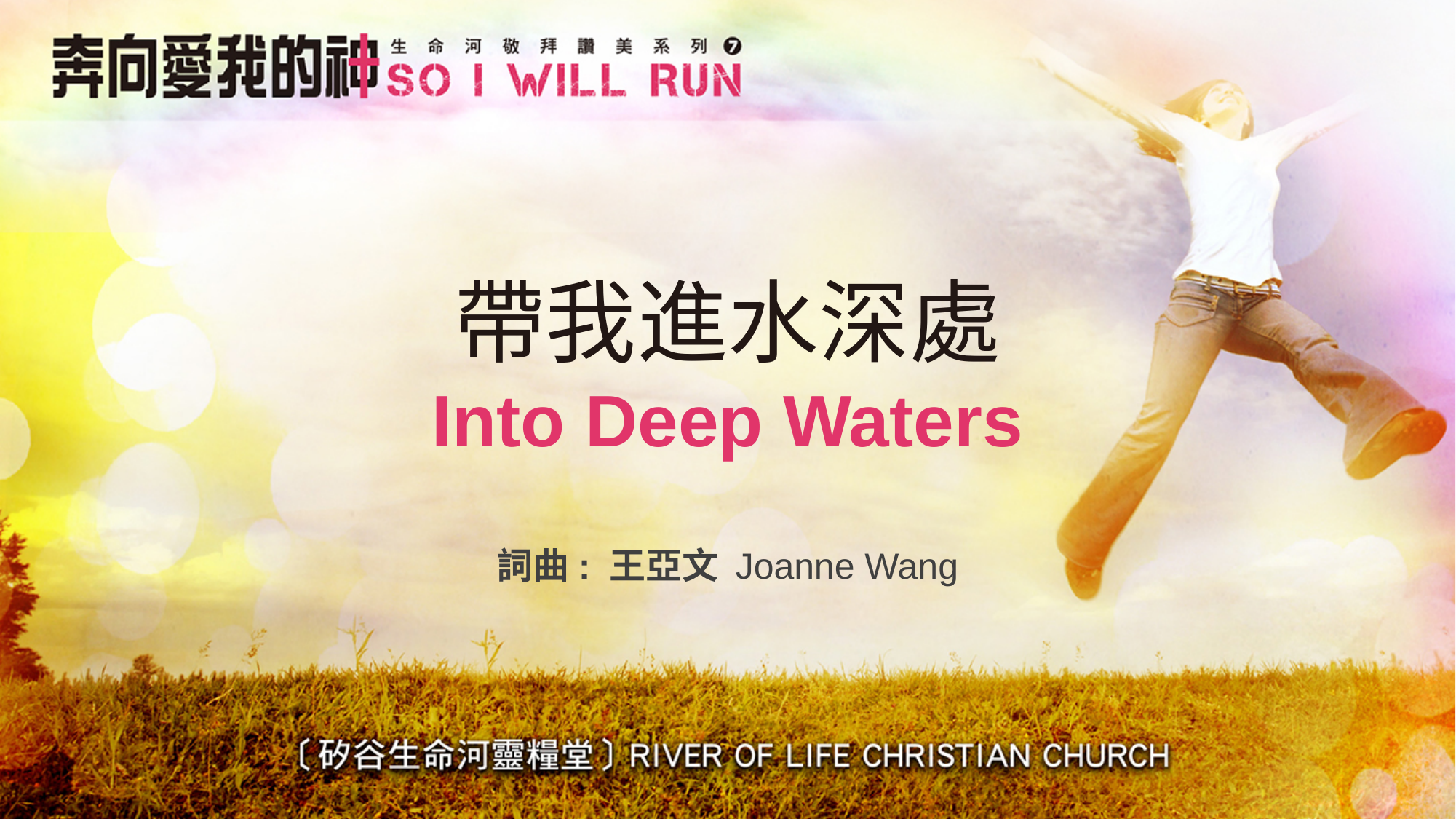

# 帶我進水深處 Into Deep Waters
詞曲: 王亞文 Joanne Wang